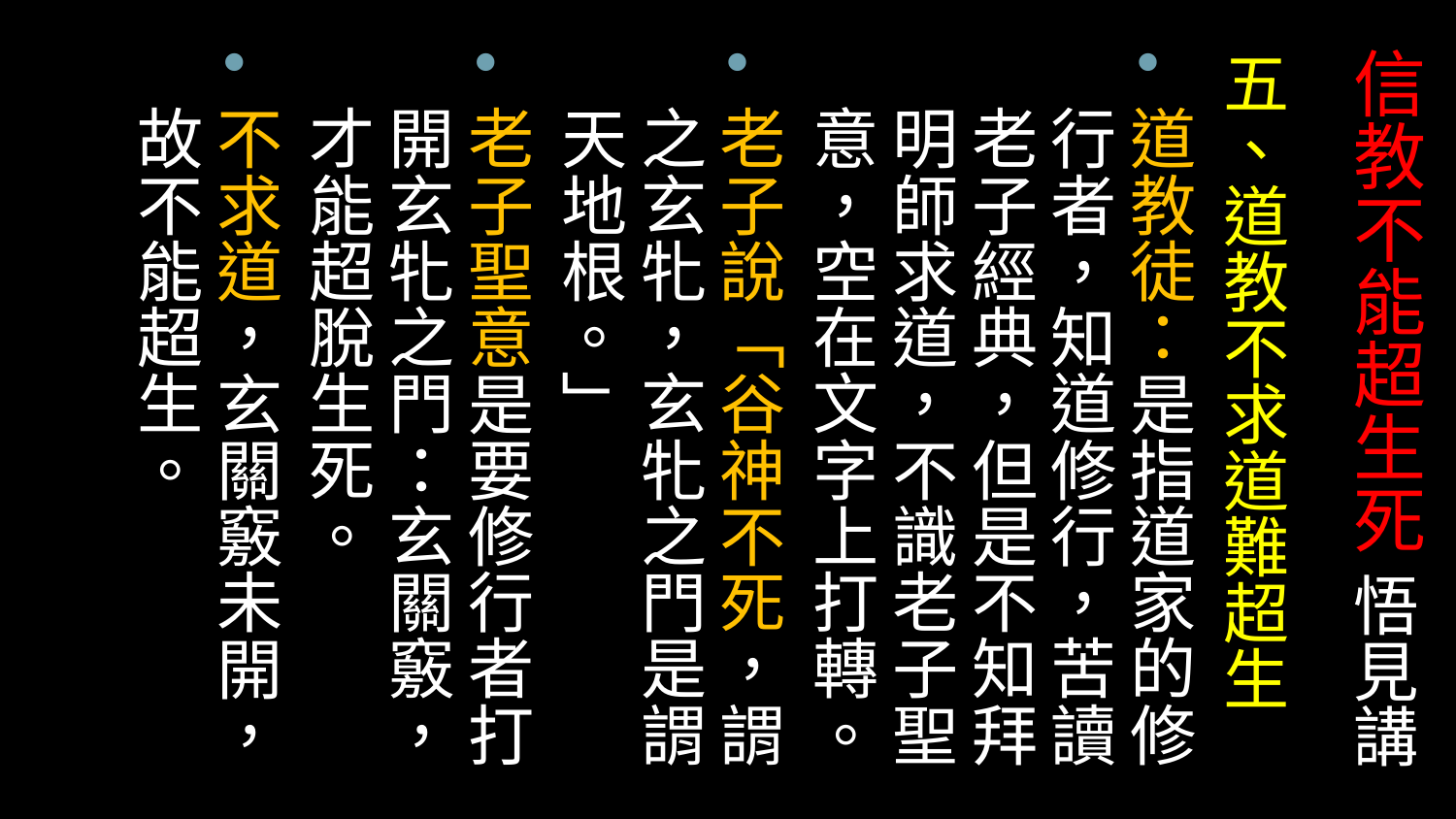

# 信教不能超生死 悟見講
五、道教不求道難超生
道教徒：是指道家的修行者，知道修行，苦讀老子經典，但是不知拜明師求道，不識老子聖意，空在文字上打轉。
老子說「谷神不死，謂之玄牝，玄牝之門是謂天地根。」
老子聖意是要修行者打開玄牝之門：玄關竅，才能超脫生死。
不求道，玄關竅未開，故不能超生。